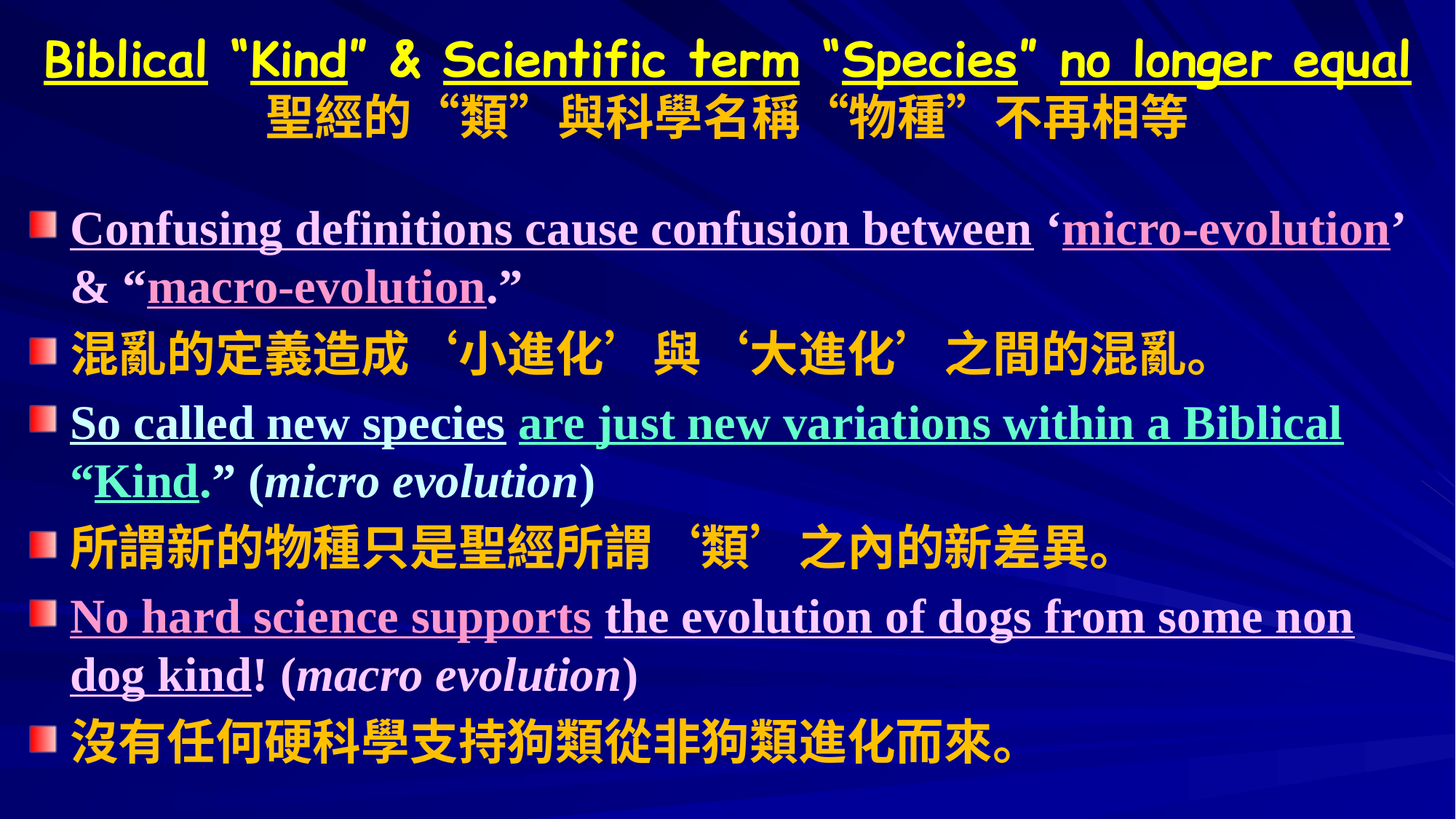

# Biblical “Kind” & Scientific term “Species” no longer equal 聖經的“類”與科學名稱“物種”不再相等
Confusing definitions cause confusion between ‘micro-evolution’ & “macro-evolution.”
混亂的定義造成‘小進化’與‘大進化’之間的混亂。
So called new species are just new variations within a Biblical “Kind.” (micro evolution)
所謂新的物種只是聖經所謂‘類’之內的新差異。
No hard science supports the evolution of dogs from some non dog kind! (macro evolution)
沒有任何硬科學支持狗類從非狗類進化而來。